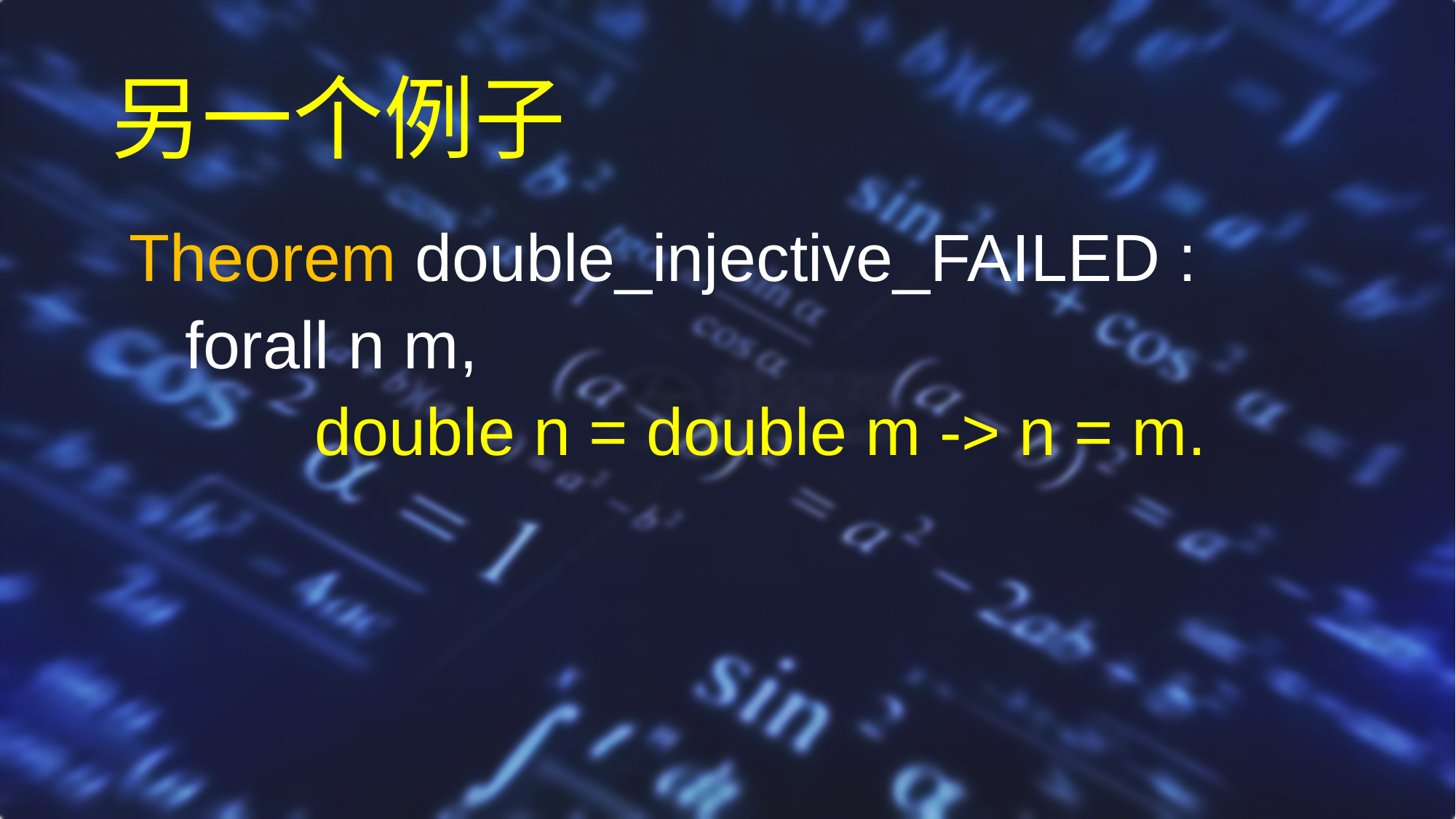

# 另一个例子
 Theorem double_injective_FAILED :
    forall n m,
           double n = double m -> n = m.